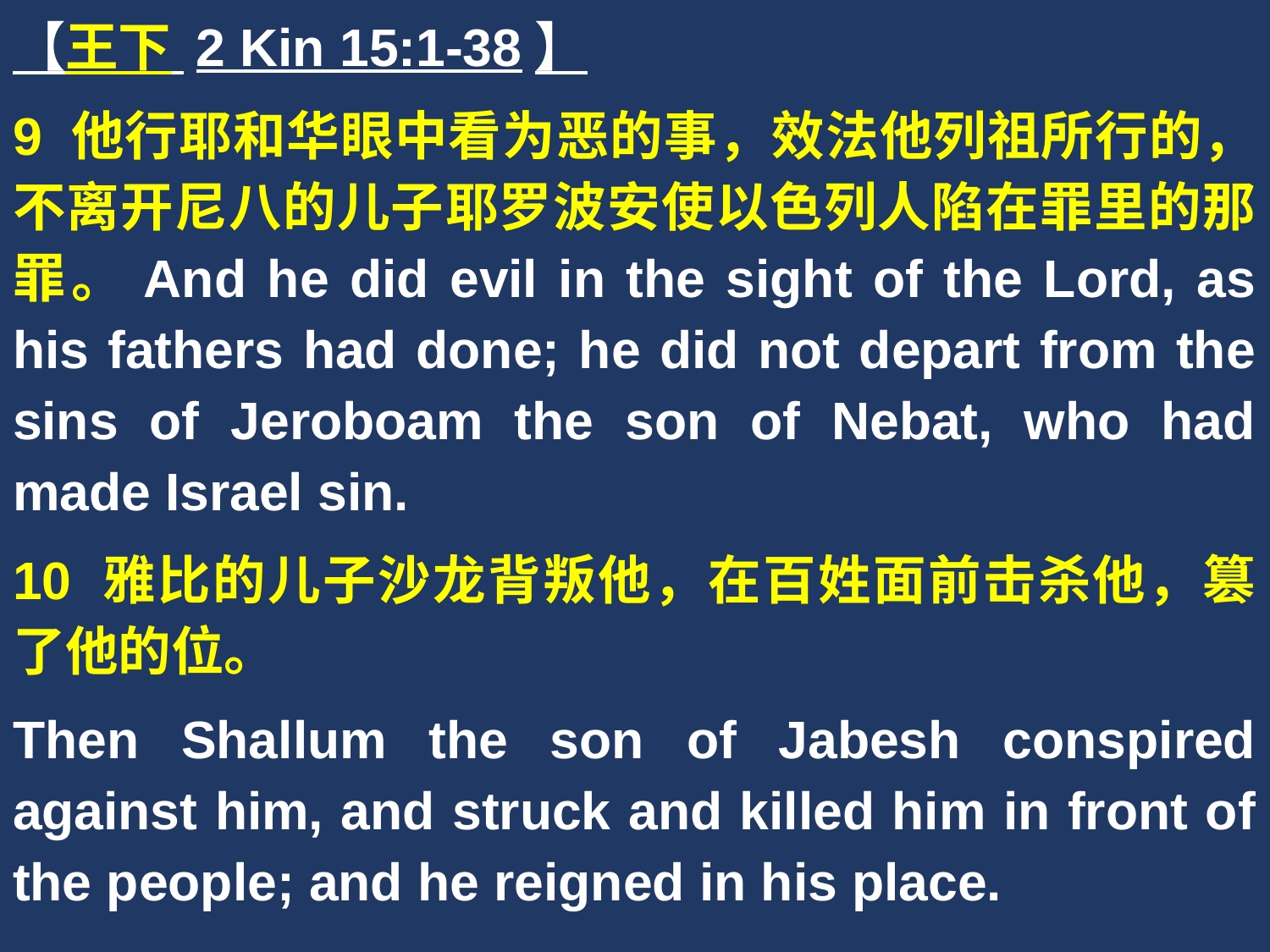

【王下 2 Kin 15:1-38】
9 他行耶和华眼中看为恶的事，效法他列祖所行的，不离开尼八的儿子耶罗波安使以色列人陷在罪里的那罪。And he did evil in the sight of the Lord, as his fathers had done; he did not depart from the sins of Jeroboam the son of Nebat, who had made Israel sin.
10 雅比的儿子沙龙背叛他，在百姓面前击杀他，篡了他的位。
Then Shallum the son of Jabesh conspired against him, and struck and killed him in front of the people; and he reigned in his place.